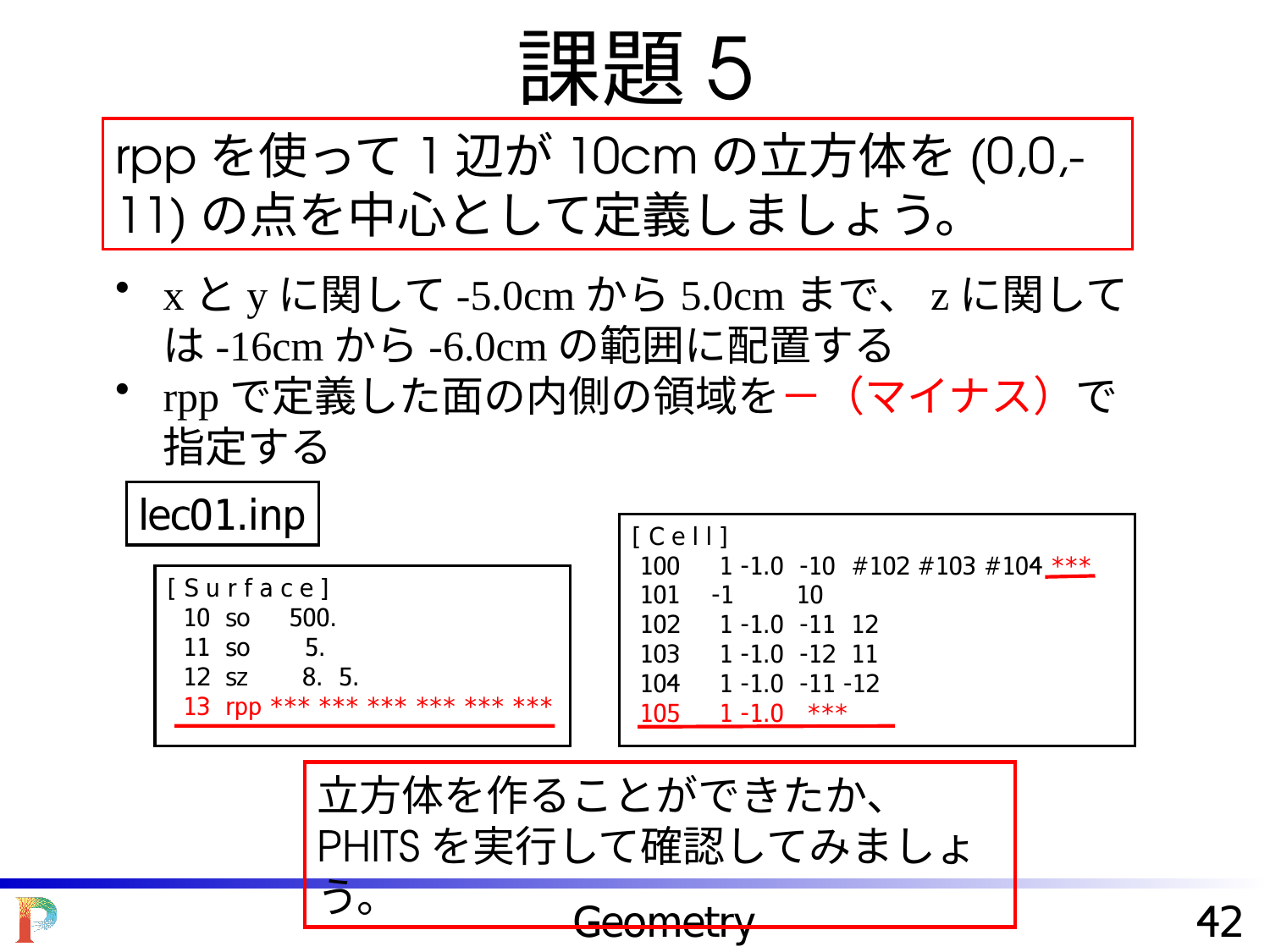

課題5
rppを使って1辺が10cmの立方体を(0,0,-11)の点を中心として定義しましょう。
xとyに関して-5.0cmから5.0cmまで、zに関しては-16cmから-6.0cmの範囲に配置する
rppで定義した面の内側の領域を－（マイナス）で指定する
lec01.inp
[ C e l l ]
 100     1 -1.0  -10  #102 #103 #104 ***
 101    -1        10
 102     1 -1.0  -11  12
 103     1 -1.0  -12  11
 104     1 -1.0  -11 -12
 105     1 -1.0   ***
[ S u r f a c e ]
  10  so     500.
  11  so       5.
  12  sz       8.  5.
  13  rpp *** *** *** *** *** ***

立方体を作ることができたか、
PHITSを実行して確認してみましょう。
Geometry